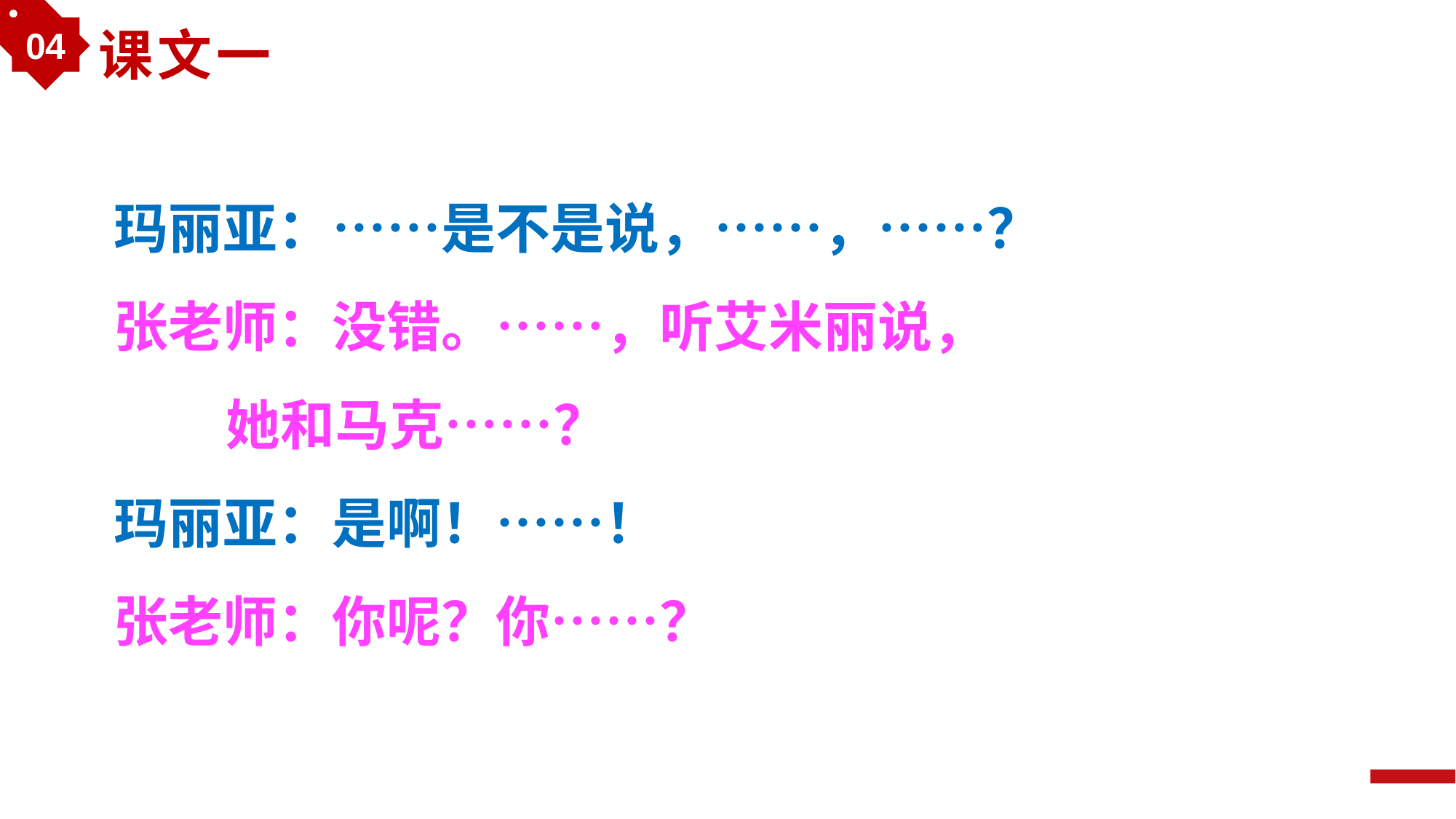

04
课文一
玛丽亚：……是不是说，……，……？
张老师：没错。……，听艾米丽说，
        她和马克……？
玛丽亚：是啊！……！
张老师：你呢？你……？